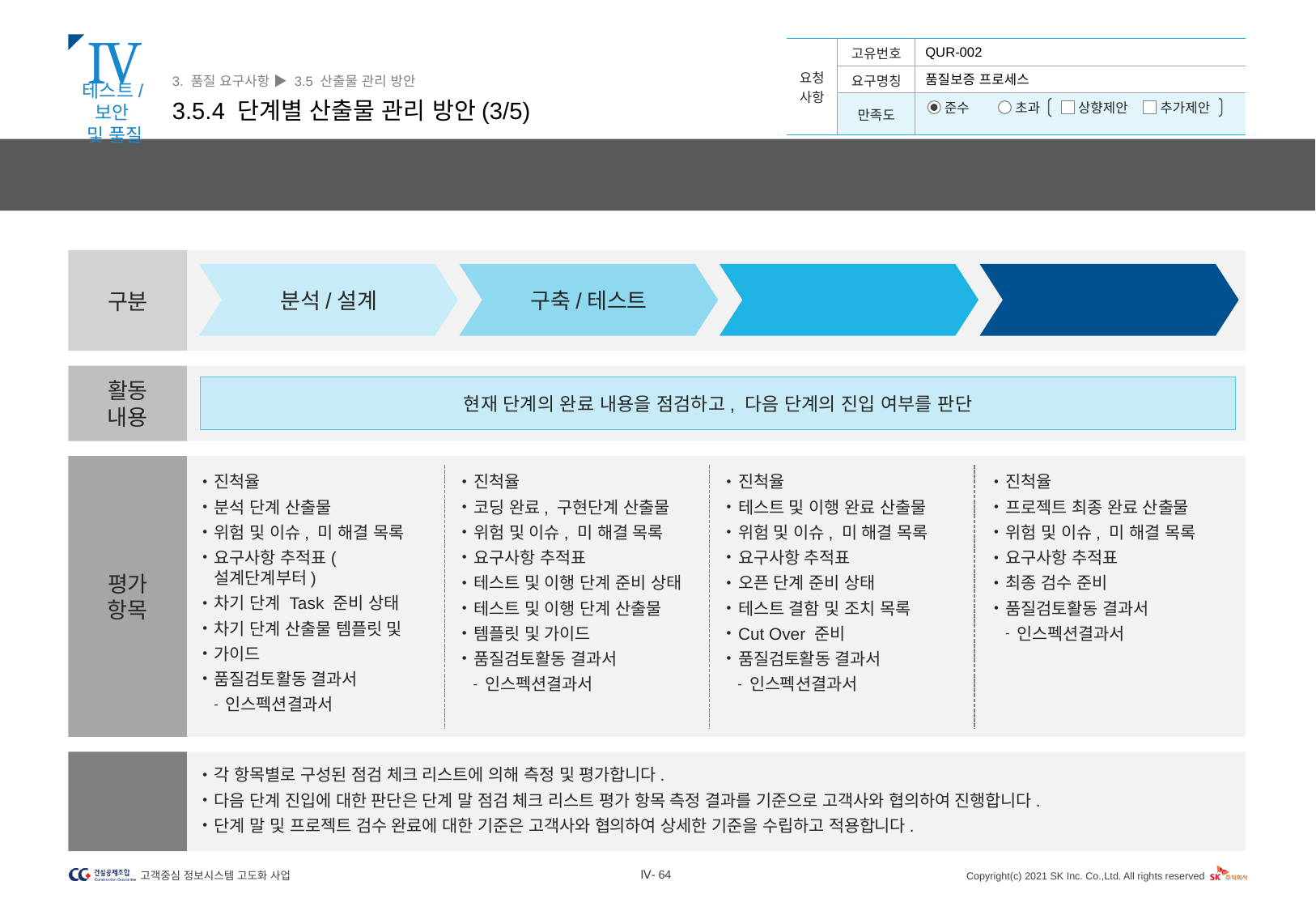

Ⅳ

테스트/보안
및 품질
3. 품질 요구사항 ▶ 3.5 산출물 관리 방안
3.5.4 단계별 산출물 관리 방안(3/5)
QUR-002
품질보증 프로세스

단계말 검수 기준은 분석, 구현, 테스트 및 이행 등 프로젝트의 각 진행 단계별로 현재 단계의 완료 내용을 점검하고 다음 단계 진입 여부 판단을 위해 산출물을 검토하고, 평가하는 활동입니다.

구분

분석/설계
구축/테스트
통합테스트
오픈

활동 내용
현재 단계의 완료 내용을 점검하고, 다음 단계의 진입 여부를 판단

평가 항목
진척율
분석 단계 산출물
위험 및 이슈, 미 해결 목록
요구사항 추적표(설계단계부터)
차기 단계 Task 준비 상태
차기 단계 산출물 템플릿 및
가이드
품질검토활동 결과서
인스펙션결과서
진척율
코딩 완료, 구현단계 산출물
위험 및 이슈, 미 해결 목록
요구사항 추적표
테스트 및 이행 단계 준비 상태
테스트 및 이행 단계 산출물
템플릿 및 가이드
품질검토활동 결과서
인스펙션결과서
진척율
테스트 및 이행 완료 산출물
위험 및 이슈, 미 해결 목록
요구사항 추적표
오픈 단계 준비 상태
테스트 결함 및 조치 목록
Cut Over 준비
품질검토활동 결과서
인스펙션결과서
진척율
프로젝트 최종 완료 산출물
위험 및 이슈, 미 해결 목록
요구사항 추적표
최종 검수 준비
품질검토활동 결과서
인스펙션결과서

완료 기준

각 항목별로 구성된 점검 체크 리스트에 의해 측정 및 평가합니다.
다음 단계 진입에 대한 판단은 단계 말 점검 체크 리스트 평가 항목 측정 결과를 기준으로 고객사와 협의하여 진행합니다.
단계 말 및 프로젝트 검수 완료에 대한 기준은 고객사와 협의하여 상세한 기준을 수립하고 적용합니다.